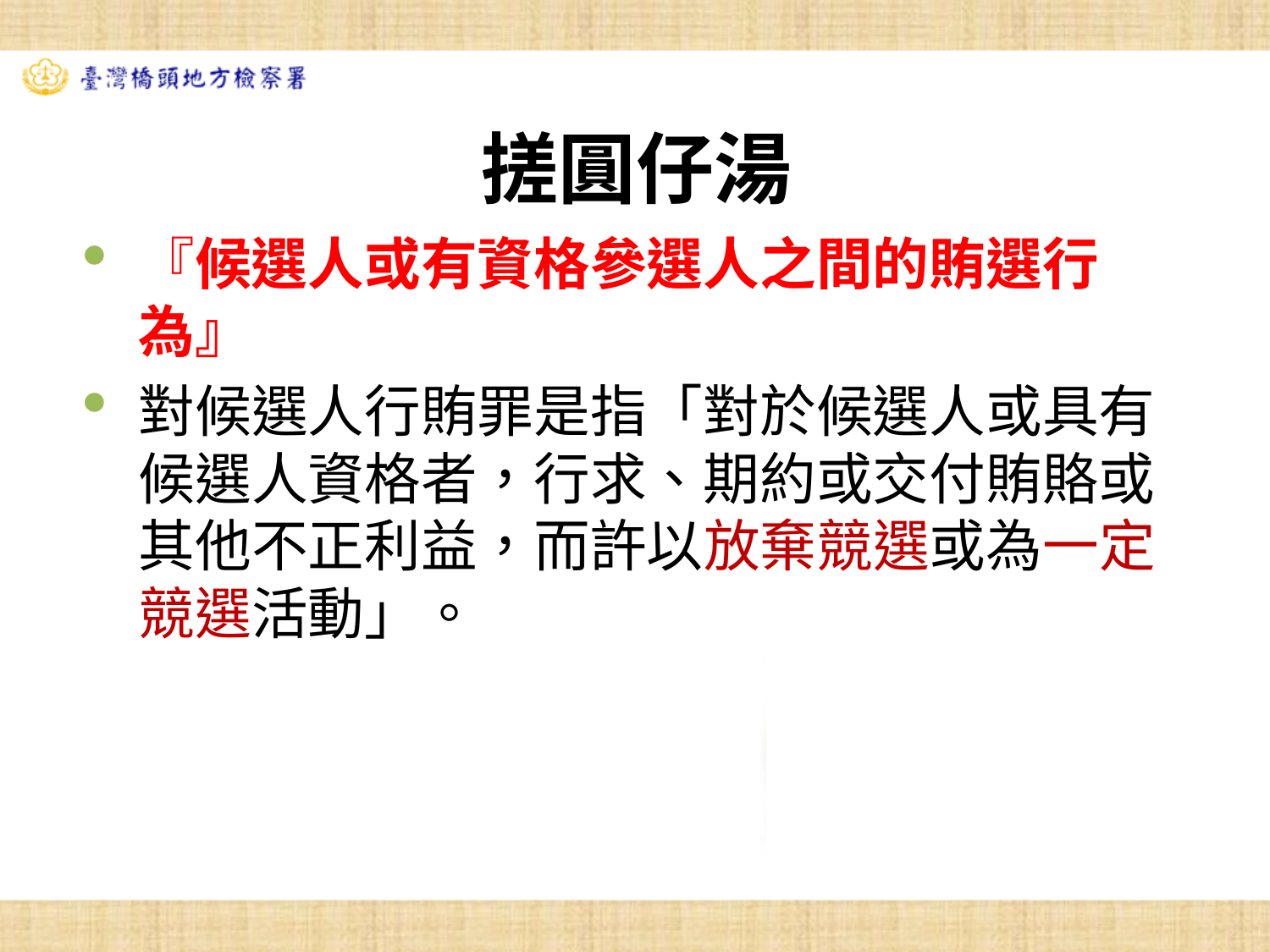

# 搓圓仔湯
『候選人或有資格參選人之間的賄選行為』
對候選人行賄罪是指「對於候選人或具有候選人資格者，行求、期約或交付賄賂或其他不正利益，而許以放棄競選或為一定競選活動」。